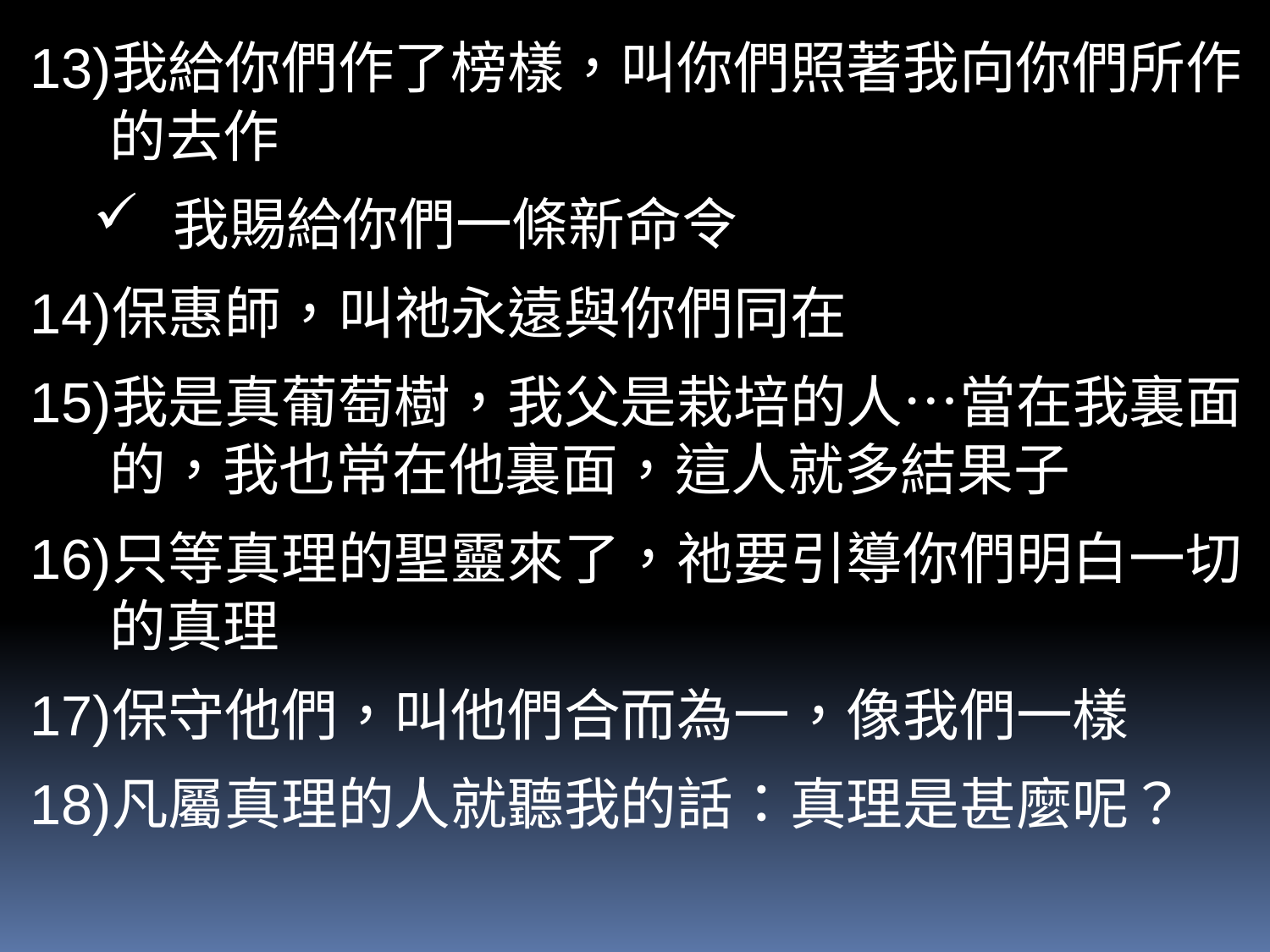

我給你們作了榜樣，叫你們照著我向你們所作的去作
我賜給你們一條新命令
保惠師，叫祂永遠與你們同在
我是真葡萄樹，我父是栽培的人…當在我裏面的，我也常在他裏面，這人就多結果子
只等真理的聖靈來了，祂要引導你們明白一切的真理
保守他們，叫他們合而為一，像我們一樣
凡屬真理的人就聽我的話：真理是甚麼呢？